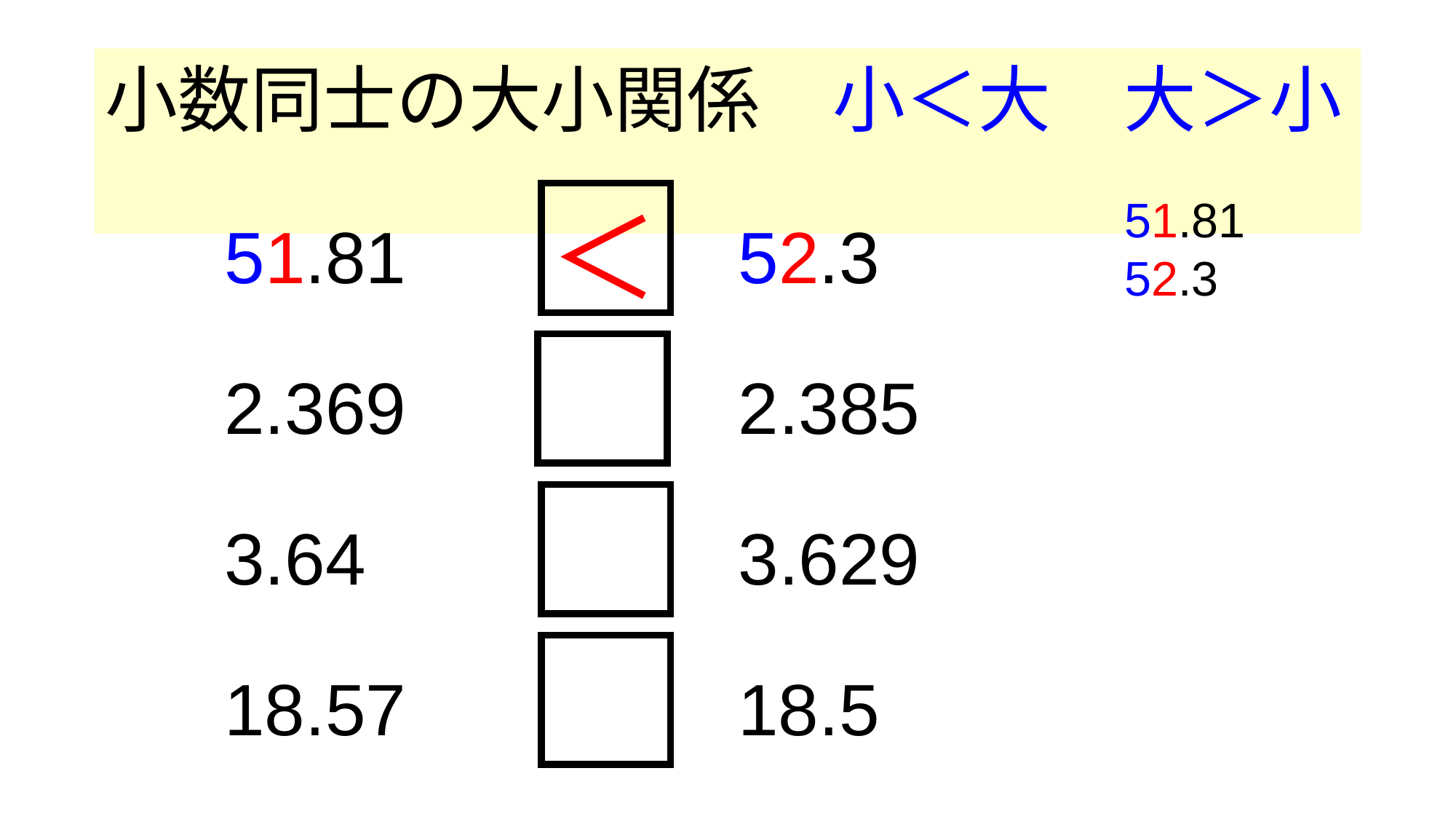

小数同士の大小関係　小＜大　大＞小

＜
51.81
52.3
51.81
52.3

2.369
2.385

3.64
3.629

18.57
18.5